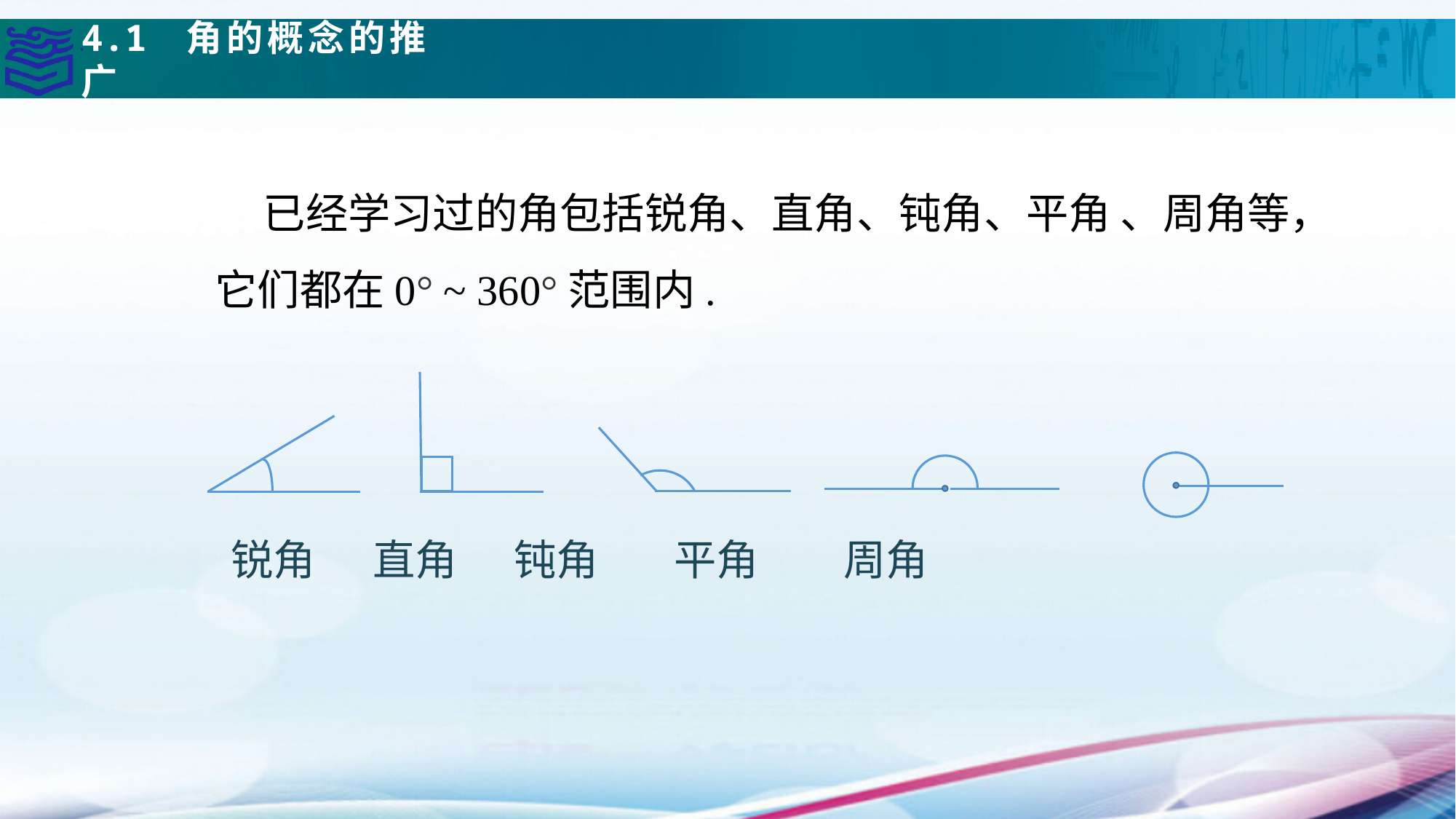

4.1 角的概念的推广
    已经学习过的角包括锐角、直角、钝角、平角 、周角等，它们都在0° ~ 360°范围内.

锐角      直角      钝角        平角         周角